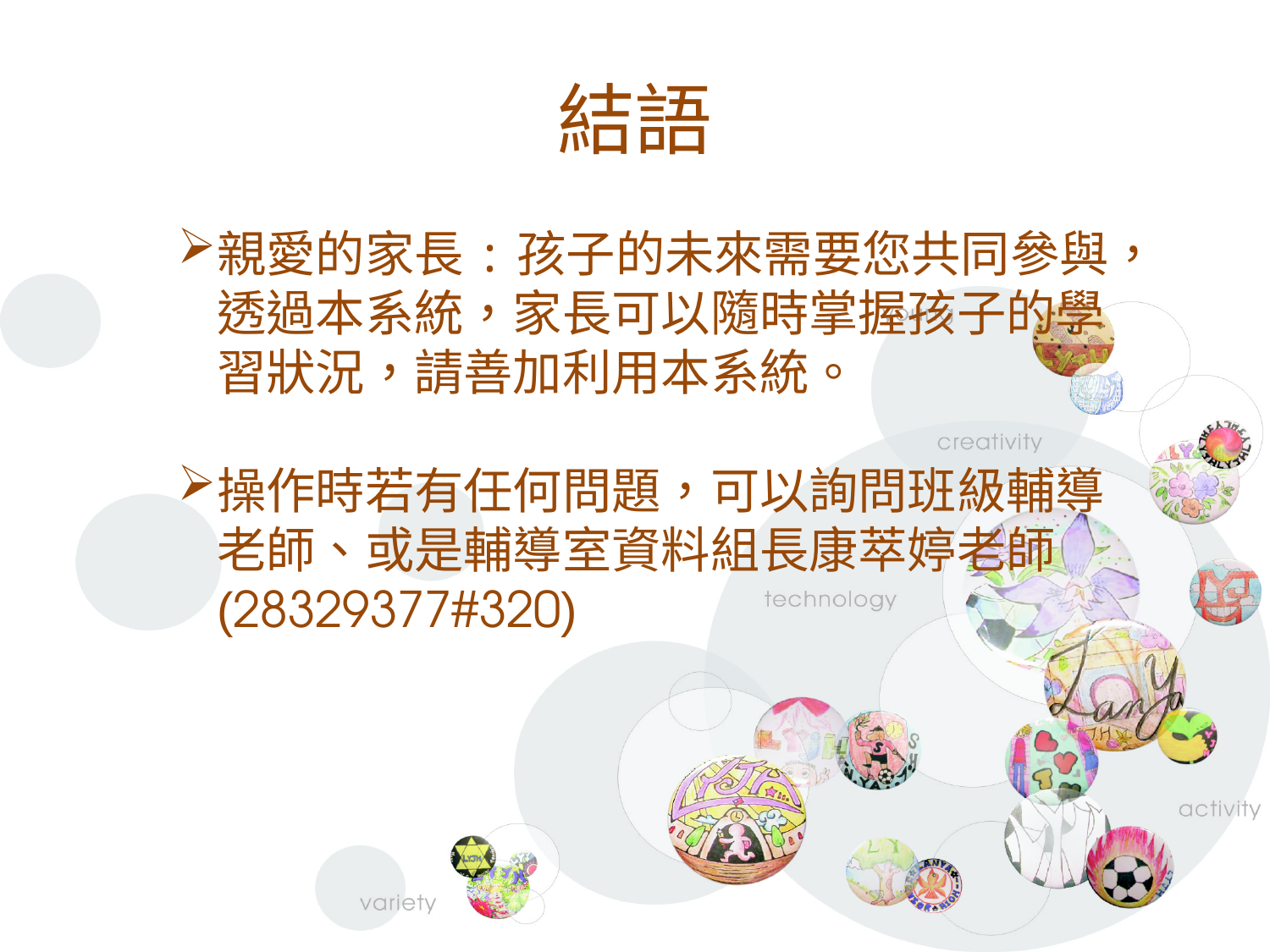

# 結語
親愛的家長:孩子的未來需要您共同參與，透過本系統，家長可以隨時掌握孩子的學習狀況，請善加利用本系統。

操作時若有任何問題，可以詢問班級輔導老師、或是輔導室資料組長康萃婷老師(28329377#320)